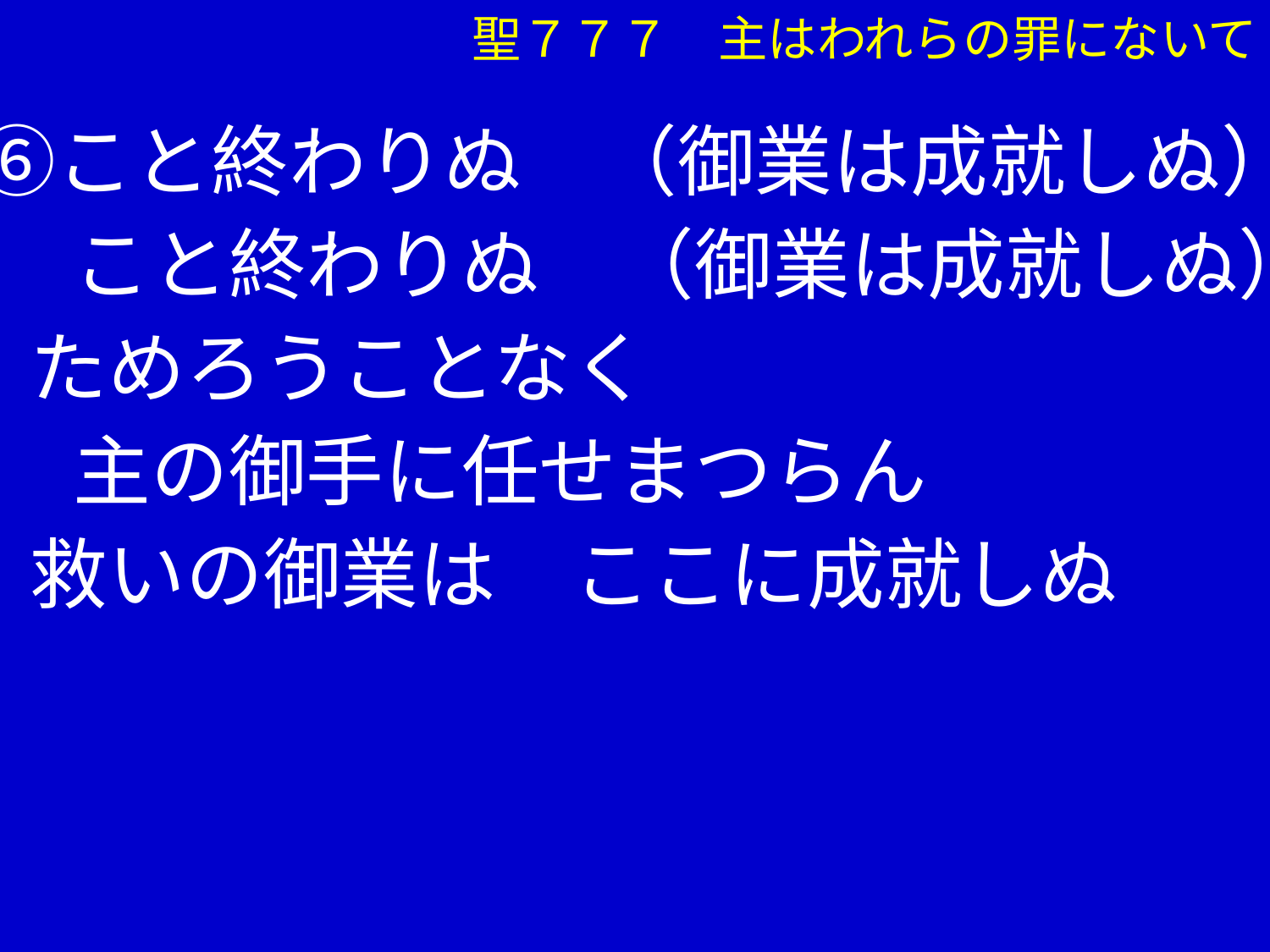

聖７７７　主はわれらの罪にないて
　⑥こと終わりぬ　（御業は成就しぬ）
　　 こと終わりぬ　（御業は成就しぬ）
　   ためろうことなく
　　 主の御手に任せまつらん
　   救いの御業は　ここに成就しぬ